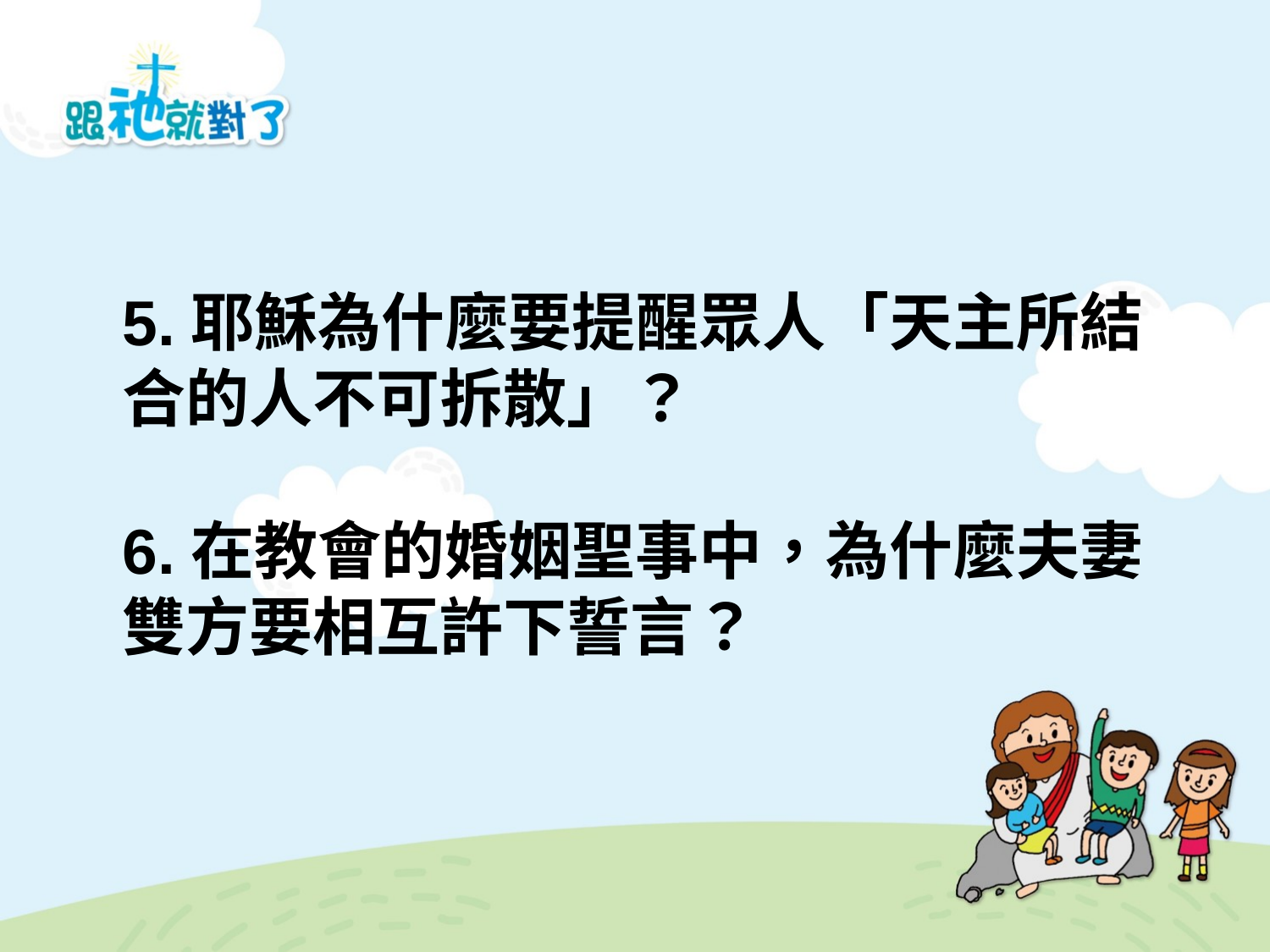

5.耶穌為什麼要提醒眾人「天主所結合的人不可拆散」？

6.在教會的婚姻聖事中，為什麼夫妻雙方要相互許下誓言？